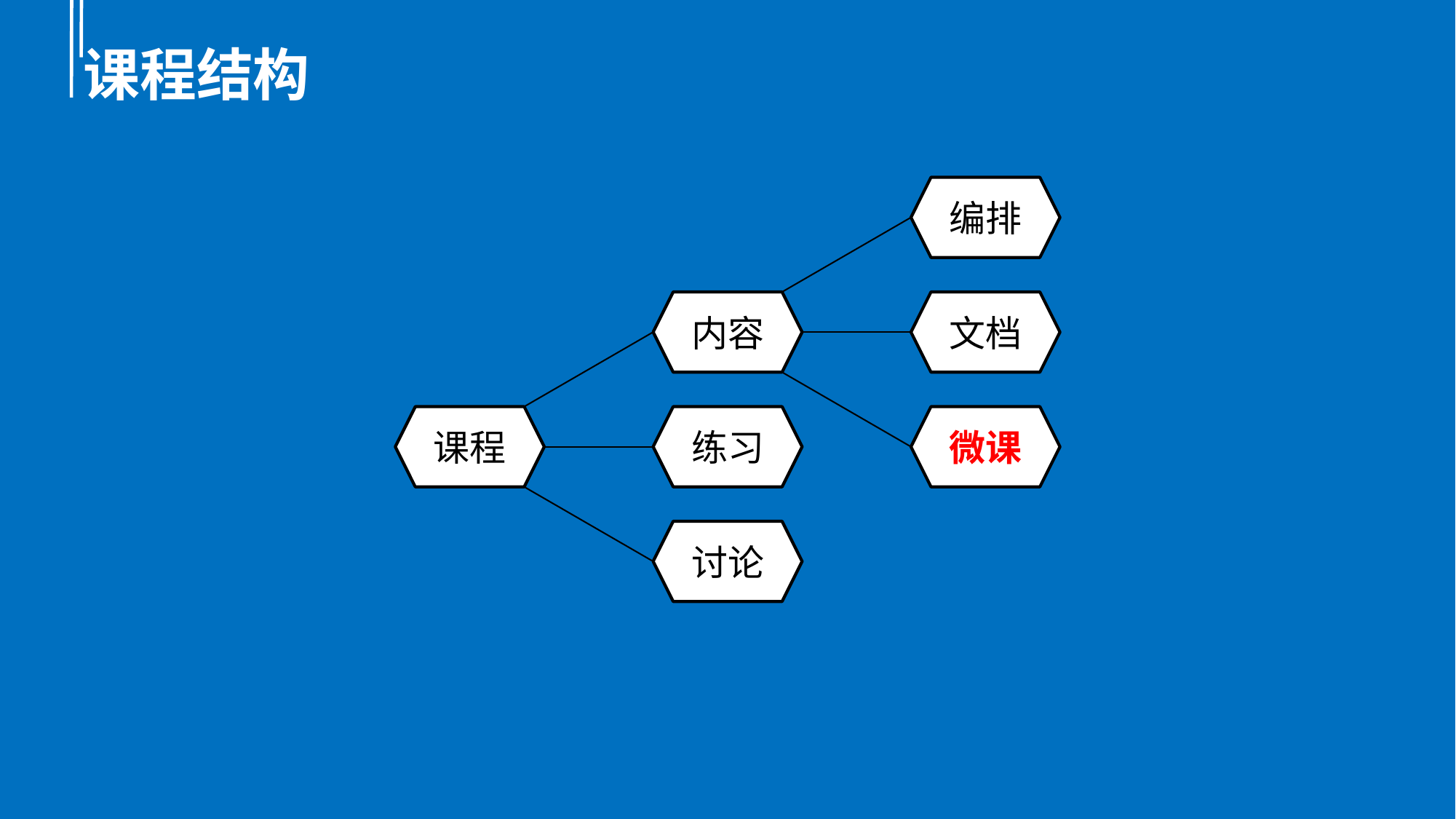

# 课程结构
编排
文档
微课
内容
练习
讨论
课程